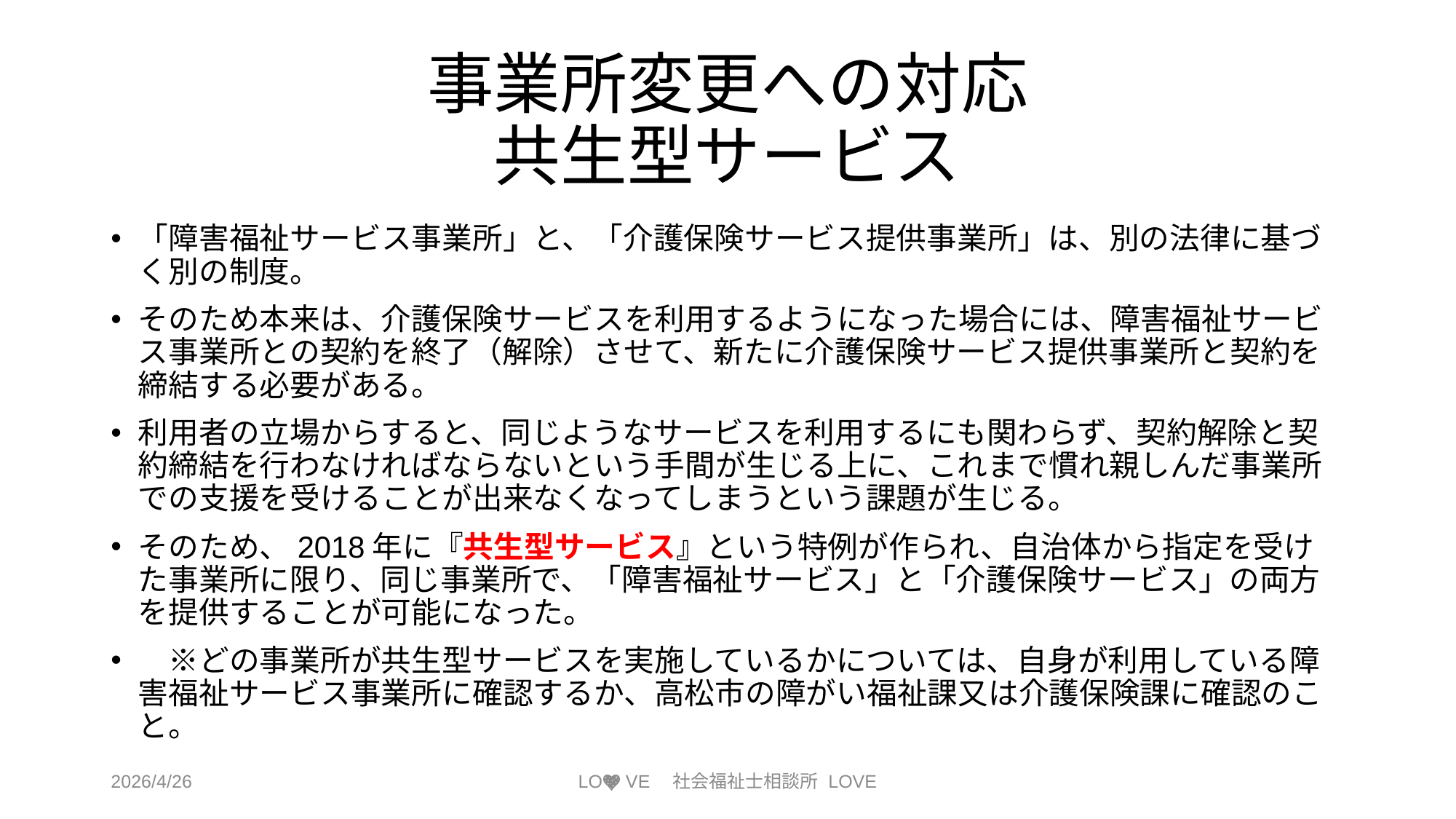

# 事業所変更への対応 共生型サービス
「障害福祉サービス事業所」と、「介護保険サービス提供事業所」は、別の法律に基づく別の制度。
そのため本来は、介護保険サービスを利用するようになった場合には、障害福祉サービス事業所との契約を終了（解除）させて、新たに介護保険サービス提供事業所と契約を締結する必要がある。
利用者の立場からすると、同じようなサービスを利用するにも関わらず、契約解除と契約締結を行わなければならないという手間が生じる上に、これまで慣れ親しんだ事業所での支援を受けることが出来なくなってしまうという課題が生じる。
そのため、2018年に『共生型サービス』という特例が作られ、自治体から指定を受けた事業所に限り、同じ事業所で、「障害福祉サービス」と「介護保険サービス」の両方を提供することが可能になった。
　※どの事業所が共生型サービスを実施しているかについては、自身が利用している障害福祉サービス事業所に確認するか、高松市の障がい福祉課又は介護保険課に確認のこと。
2026/4/26
LO💖 VE　社会福祉士相談所 LOVE